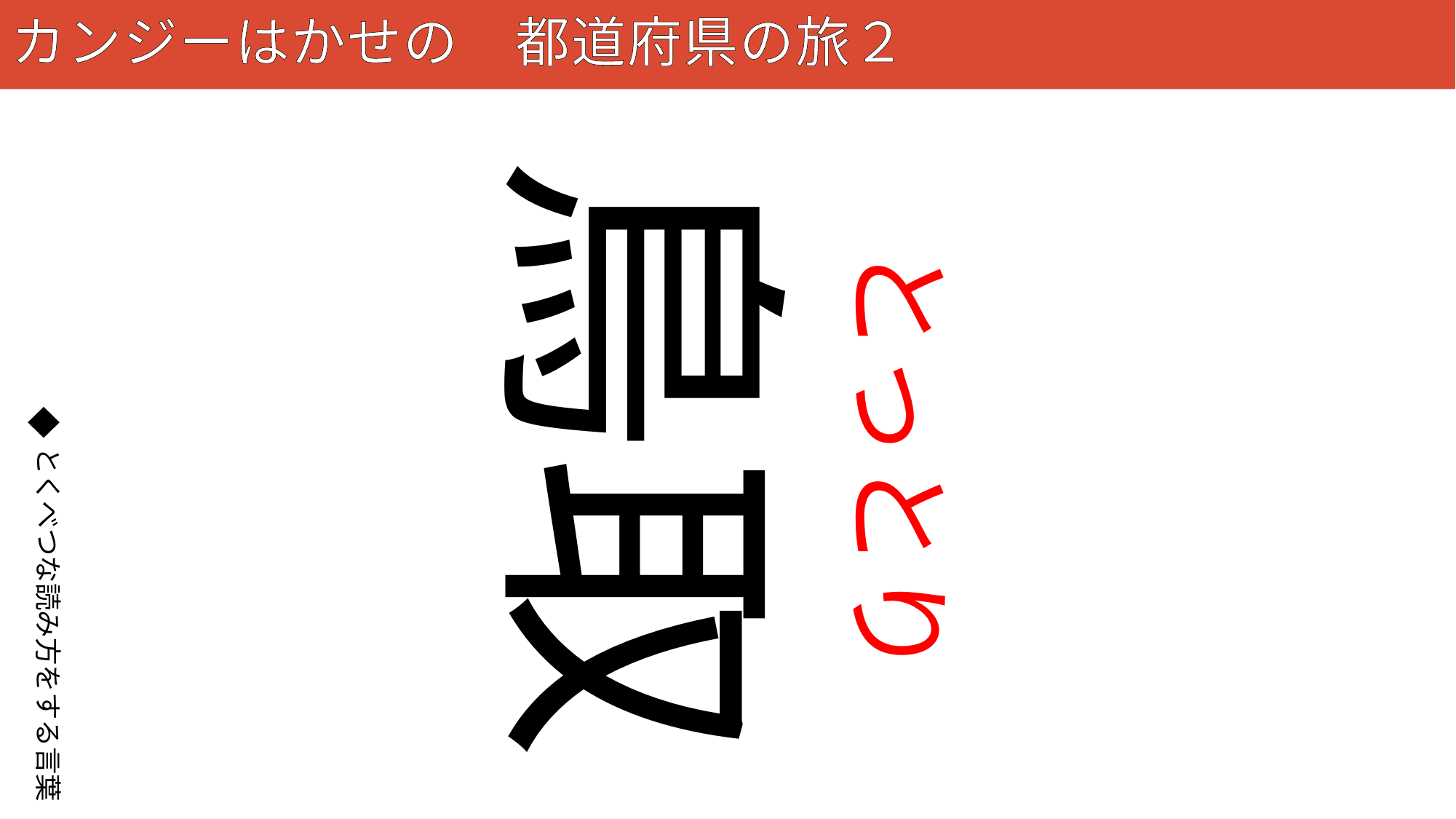

# カンジーはかせの　都道府県の旅２
105
鳥取
とっとり

とくべつな読み方をする言葉